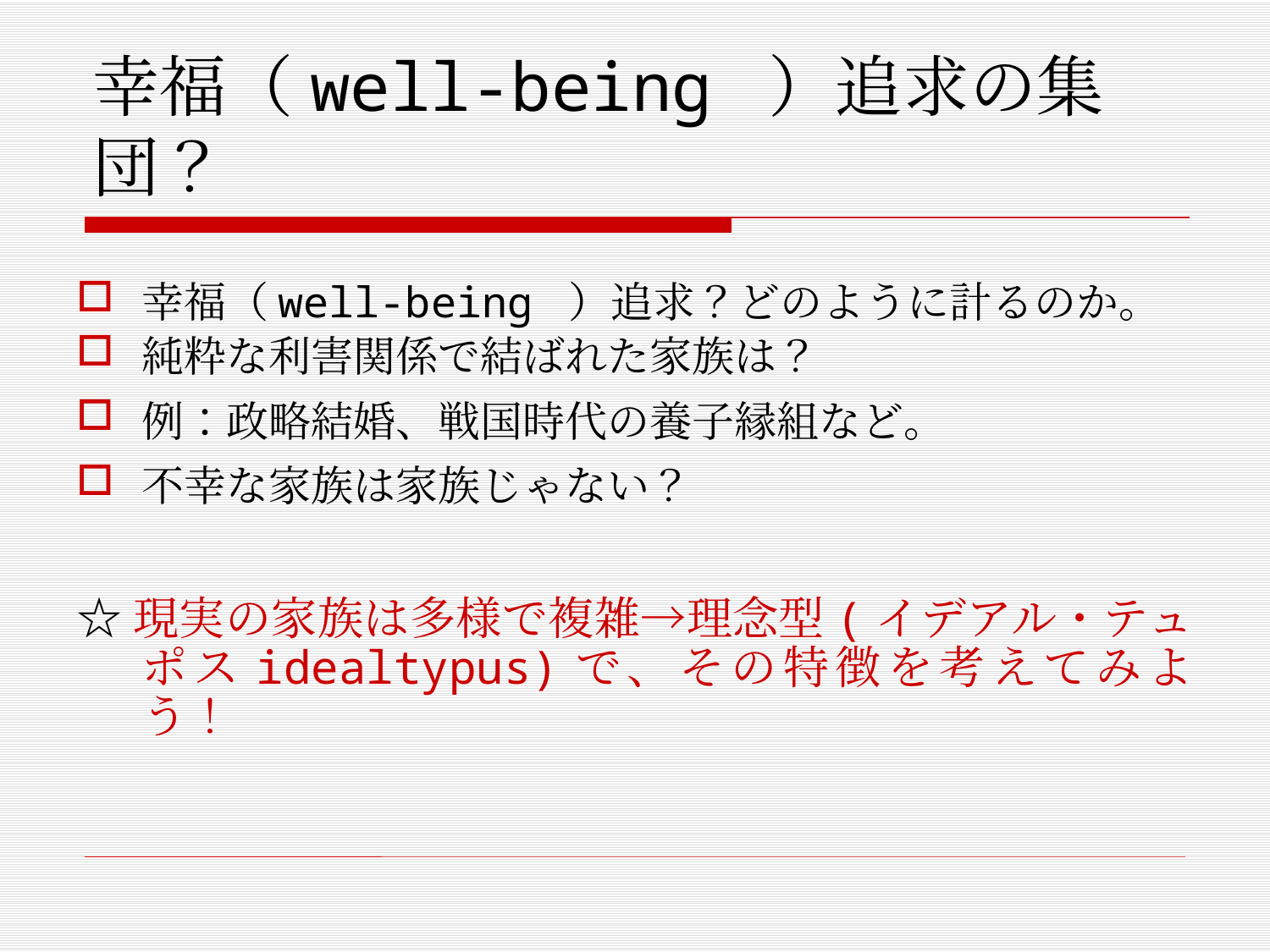

# 幸福（well-being ）追求の集団？
幸福（well-being ）追求？どのように計るのか。
純粋な利害関係で結ばれた家族は？
例：政略結婚、戦国時代の養子縁組など。
不幸な家族は家族じゃない？

☆現実の家族は多様で複雑→理念型(イデアル・テュポスidealtypus)で、その特徴を考えてみよう！